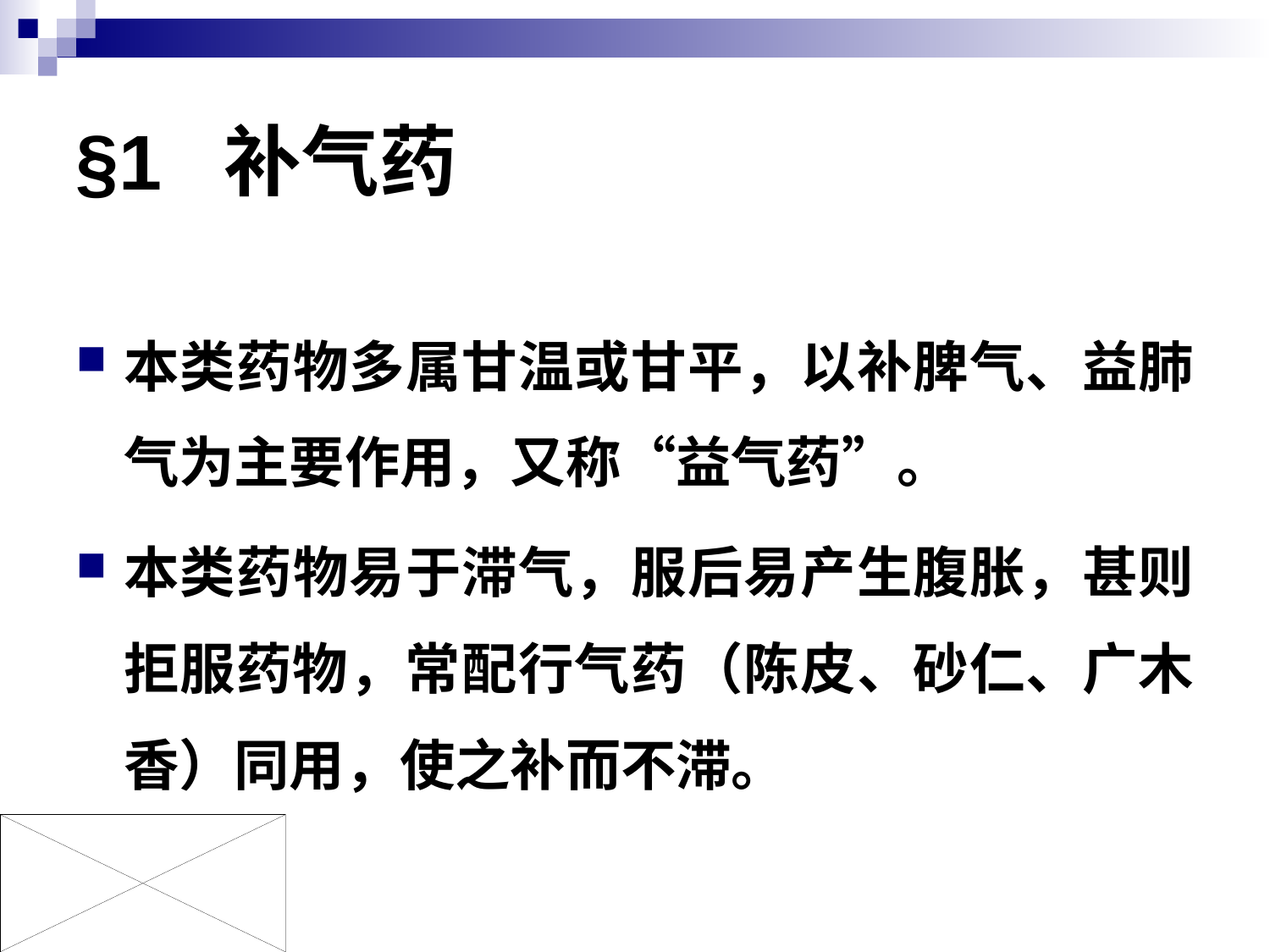

# §1  补气药
本类药物多属甘温或甘平，以补脾气、益肺气为主要作用，又称“益气药”。
本类药物易于滞气，服后易产生腹胀，甚则拒服药物，常配行气药（陈皮、砂仁、广木香）同用，使之补而不滞。